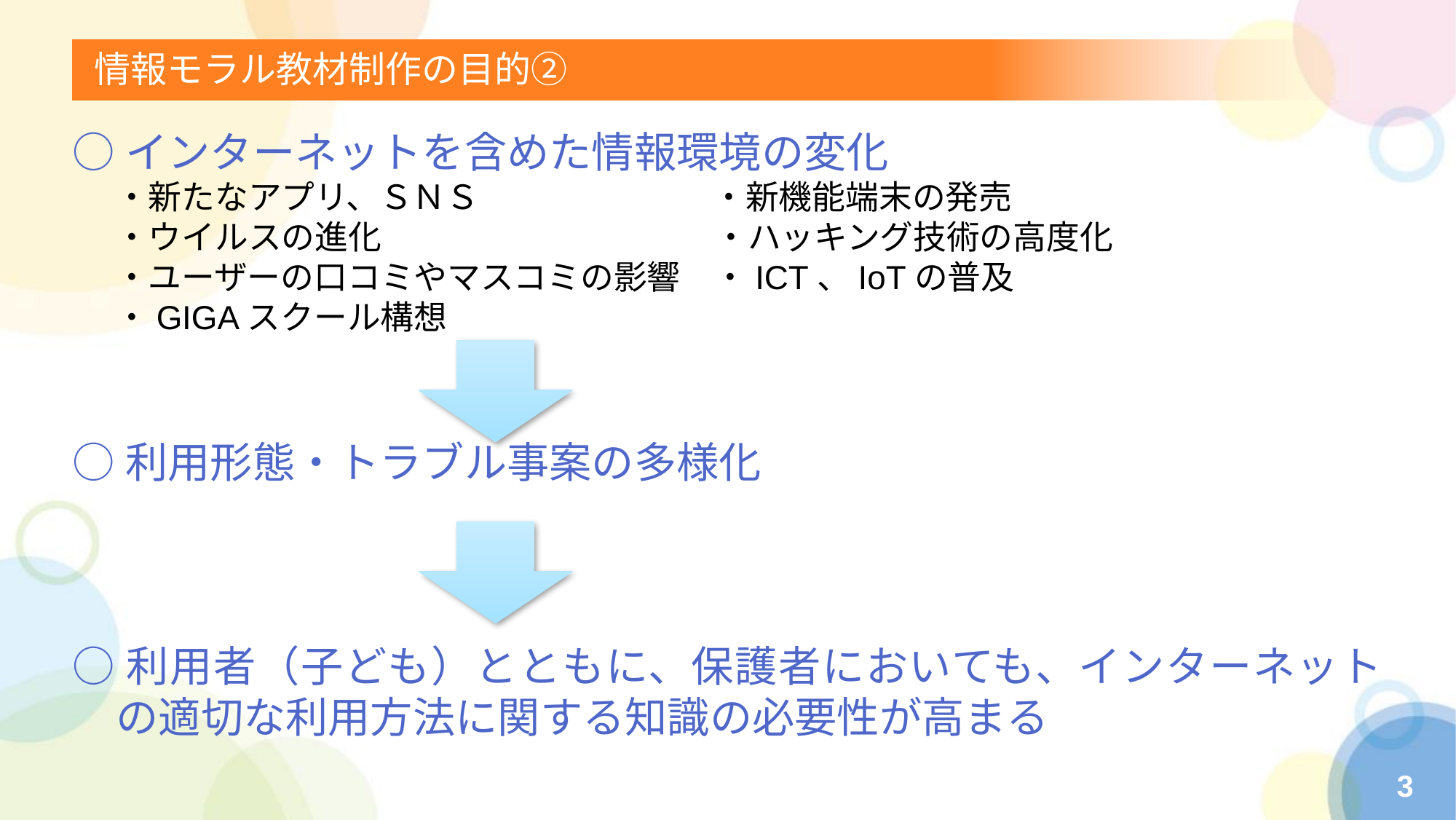

# 情報モラル教材制作の目的②
○インターネットを含めた情報環境の変化
・新たなアプリ、ＳＮＳ　　　　　　　・新機能端末の発売
・ウイルスの進化　　　　　　　　　　・ハッキング技術の高度化
・ユーザーの口コミやマスコミの影響　・ICT、IoTの普及
・GIGAスクール構想

○利用形態・トラブル事案の多様化

○利用者（子ども）とともに、保護者においても、インターネットの適切な利用方法に関する知識の必要性が高まる

3